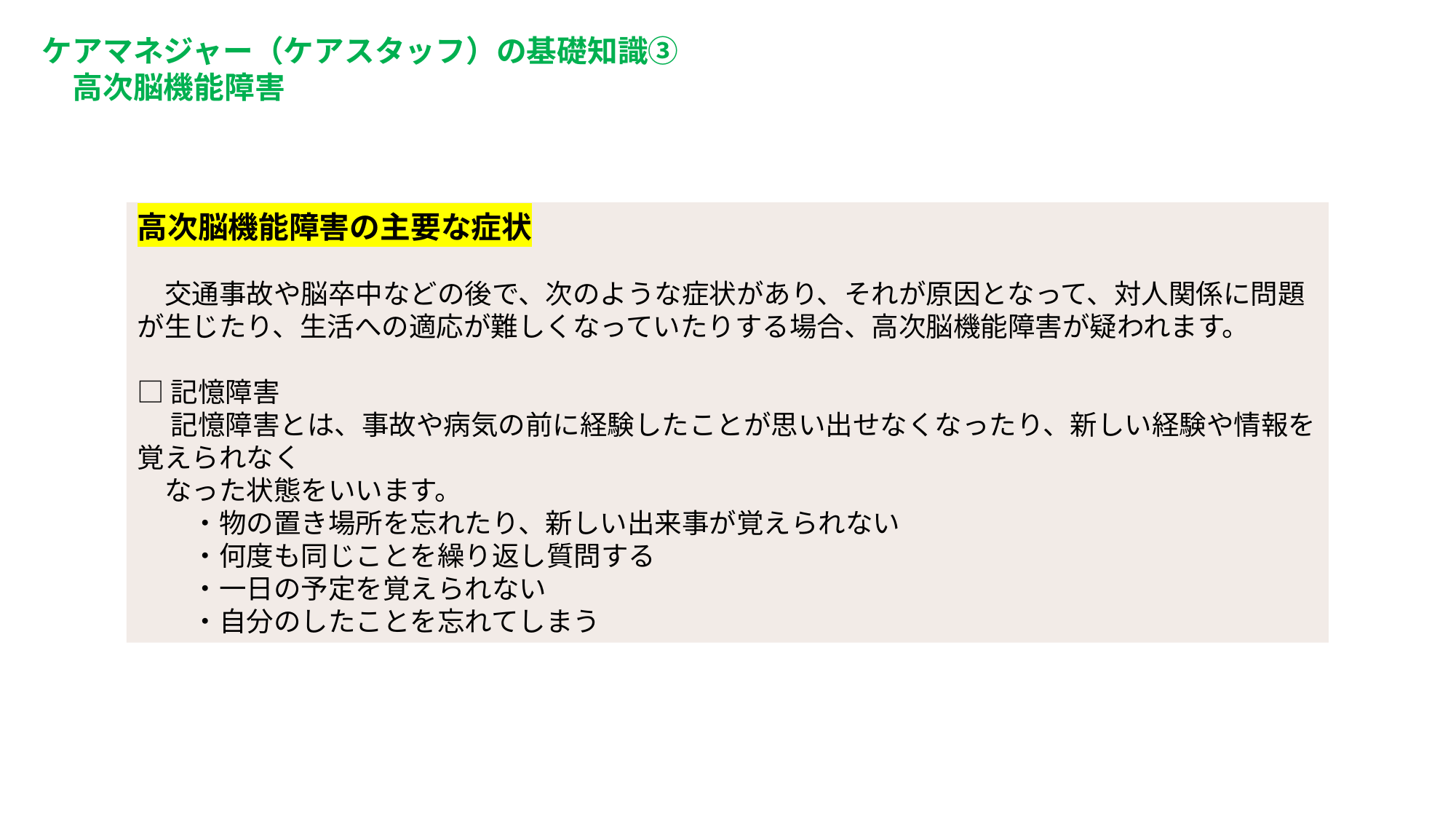

ケアマネジャー（ケアスタッフ）の基礎知識③
　高次脳機能障害
高次脳機能障害の主要な症状

　交通事故や脳卒中などの後で、次のような症状があり、それが原因となって、対人関係に問題が生じたり、生活への適応が難しくなっていたりする場合、高次脳機能障害が疑われます。

□記憶障害
　 記憶障害とは、事故や病気の前に経験したことが思い出せなくなったり、新しい経験や情報を覚えられなく
　なった状態をいいます。
　　・物の置き場所を忘れたり、新しい出来事が覚えられない
　　・何度も同じことを繰り返し質問する
　　・一日の予定を覚えられない
　　・自分のしたことを忘れてしまう